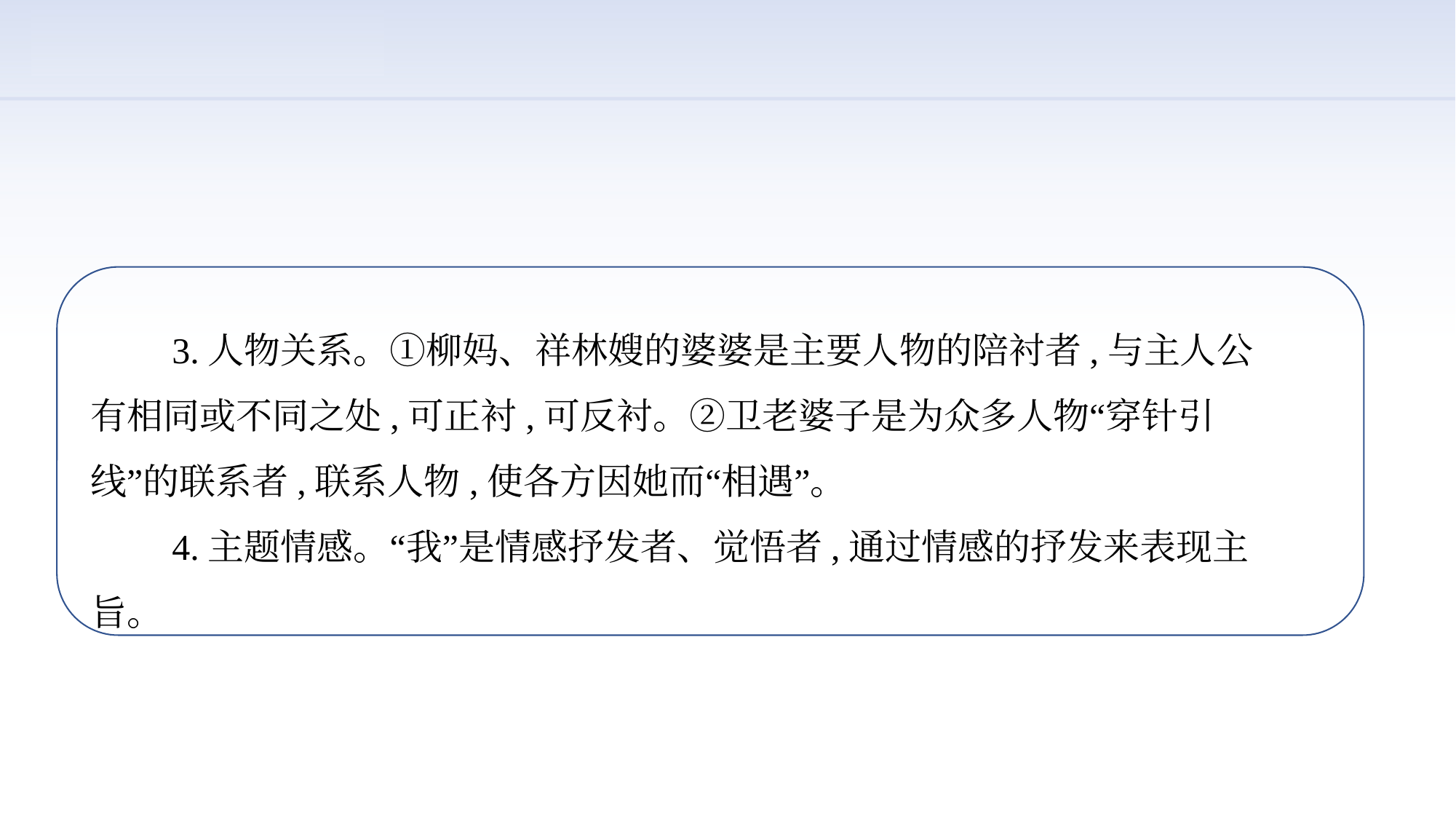

3.人物关系。①柳妈、祥林嫂的婆婆是主要人物的陪衬者,与主人公有相同或不同之处,可正衬,可反衬。②卫老婆子是为众多人物“穿针引线”的联系者,联系人物,使各方因她而“相遇”。
　　4.主题情感。“我”是情感抒发者、觉悟者,通过情感的抒发来表现主旨。